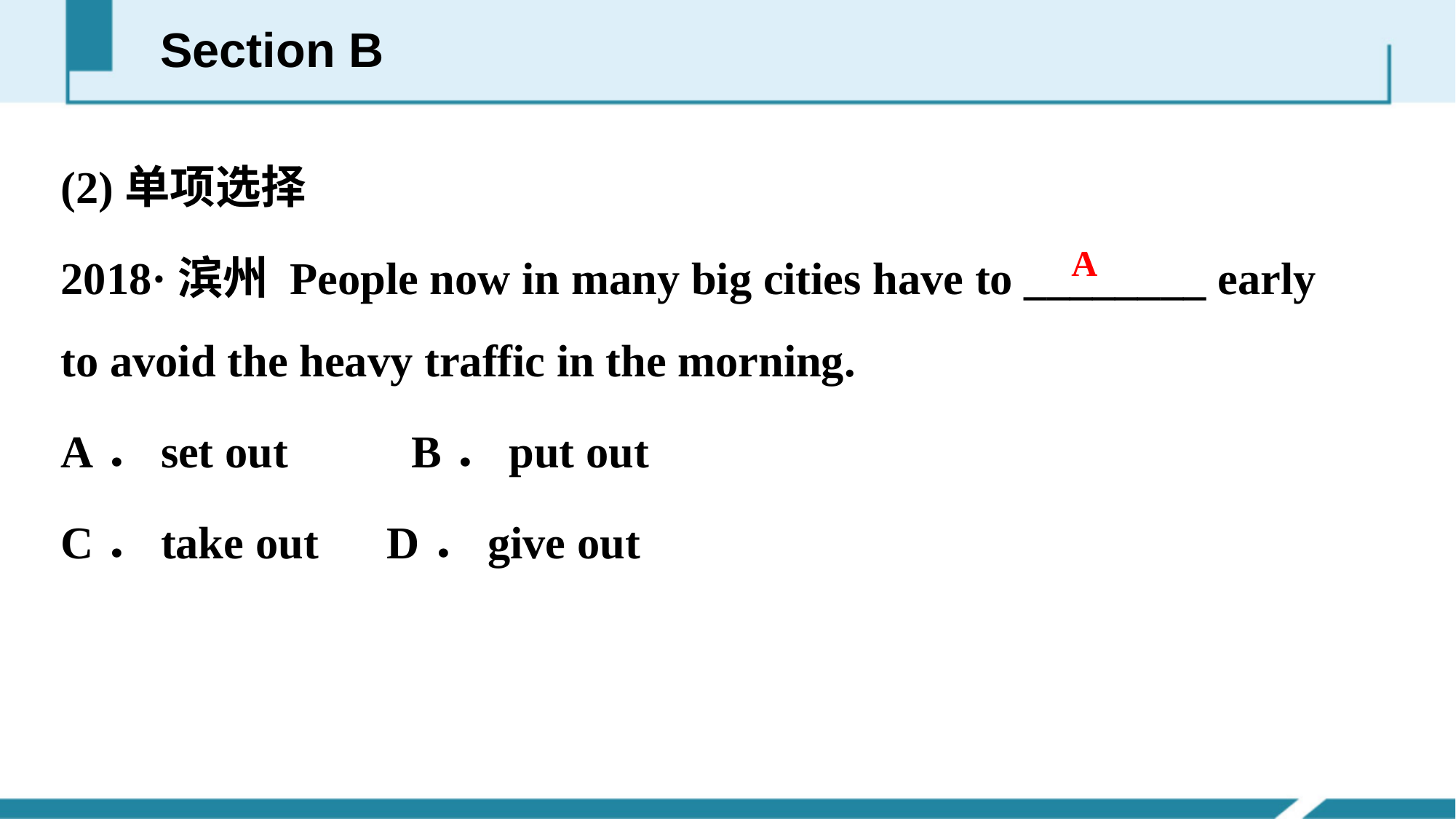

Section B
(2)单项选择
2018·滨州 People now in many big cities have to ________ early to avoid the heavy traffic in the morning.
A．set out　　 B．put out
C．take out      D．give out
A